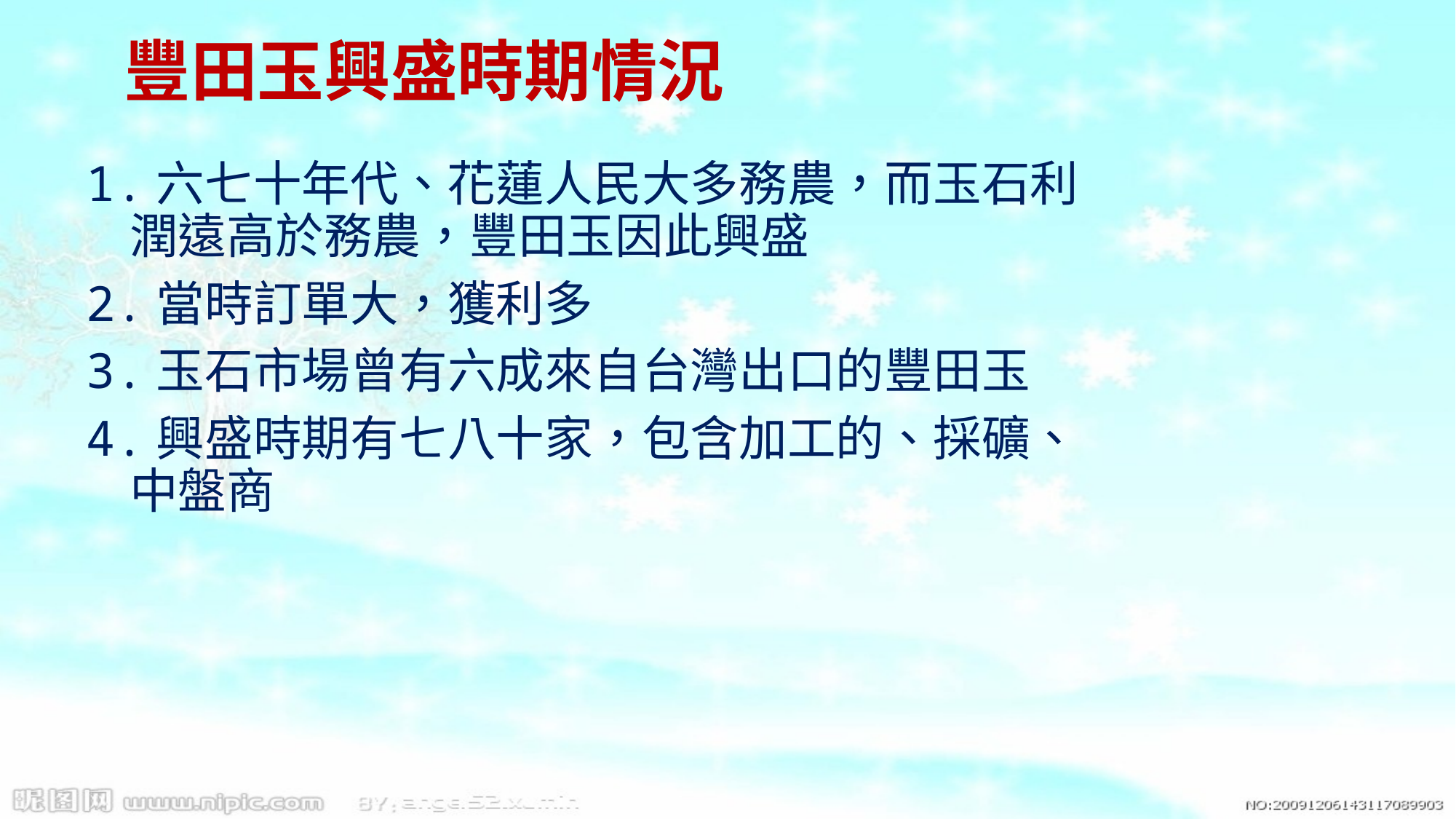

# 豐田玉興盛時期情況
1.六七十年代、花蓮人民大多務農，而玉石利潤遠高於務農，豐田玉因此興盛
2.當時訂單大，獲利多
3.玉石市場曾有六成來自台灣出口的豐田玉
4.興盛時期有七八十家，包含加工的、採礦、中盤商